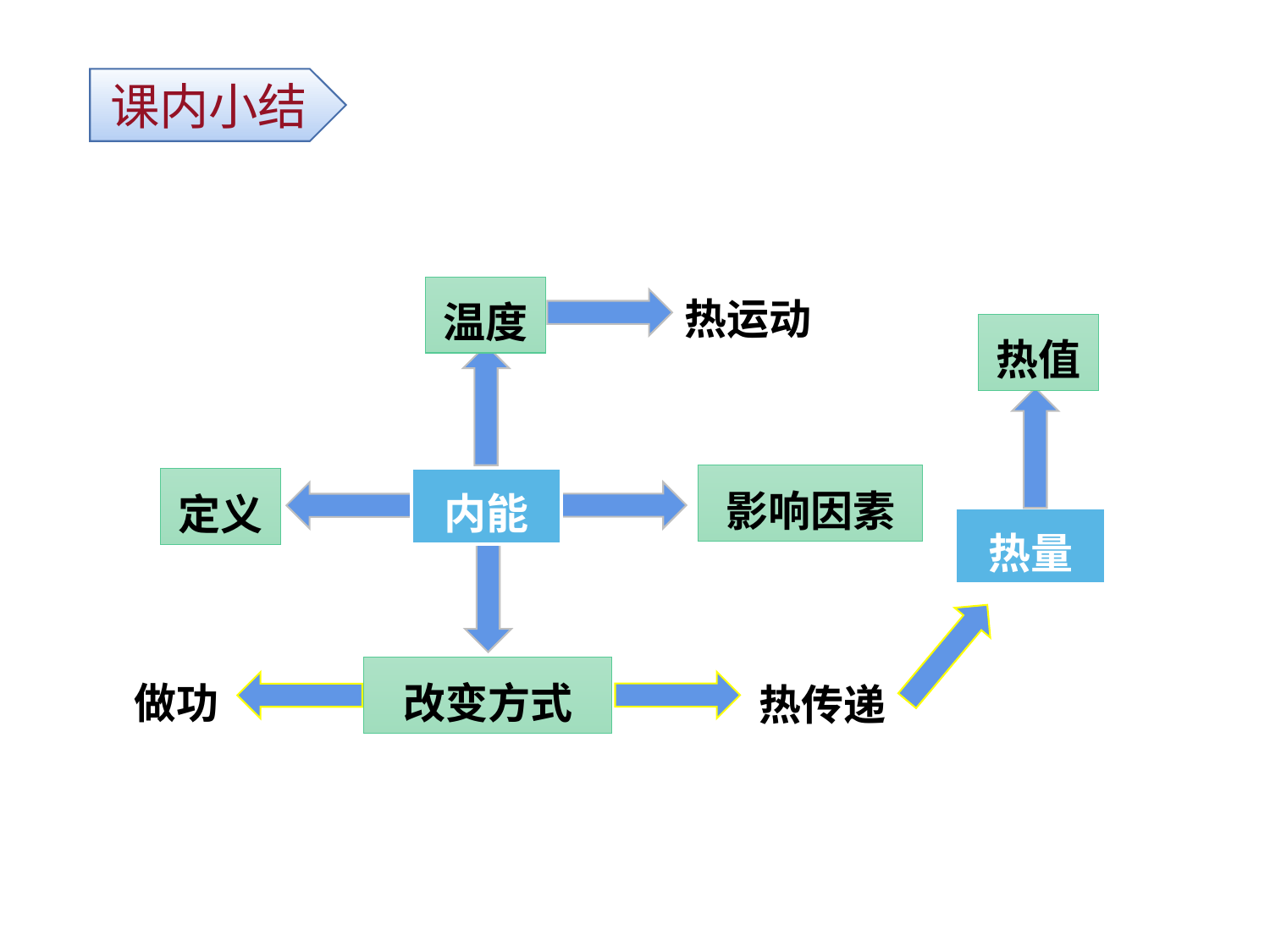

课内小结
热运动
温度

热值

影响因素
内能
定义

热量

做功
改变方式
热传递